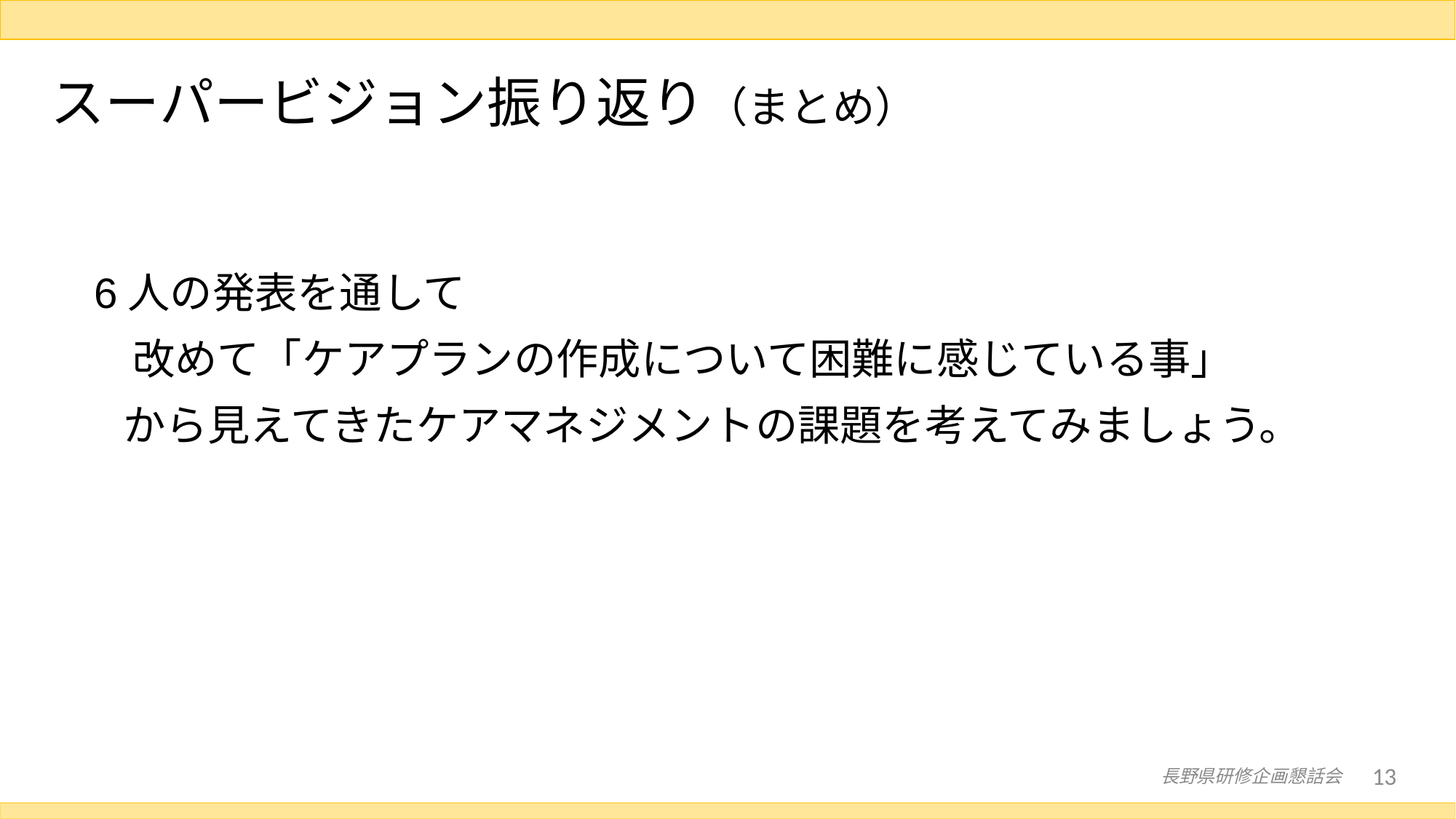

# スーパービジョン振り返り（まとめ）

6人の発表を通して
   改めて「ケアプランの作成について困難に感じている事」
  から見えてきたケアマネジメントの課題を考えてみましょう。
長野県研修企画懇話会
13